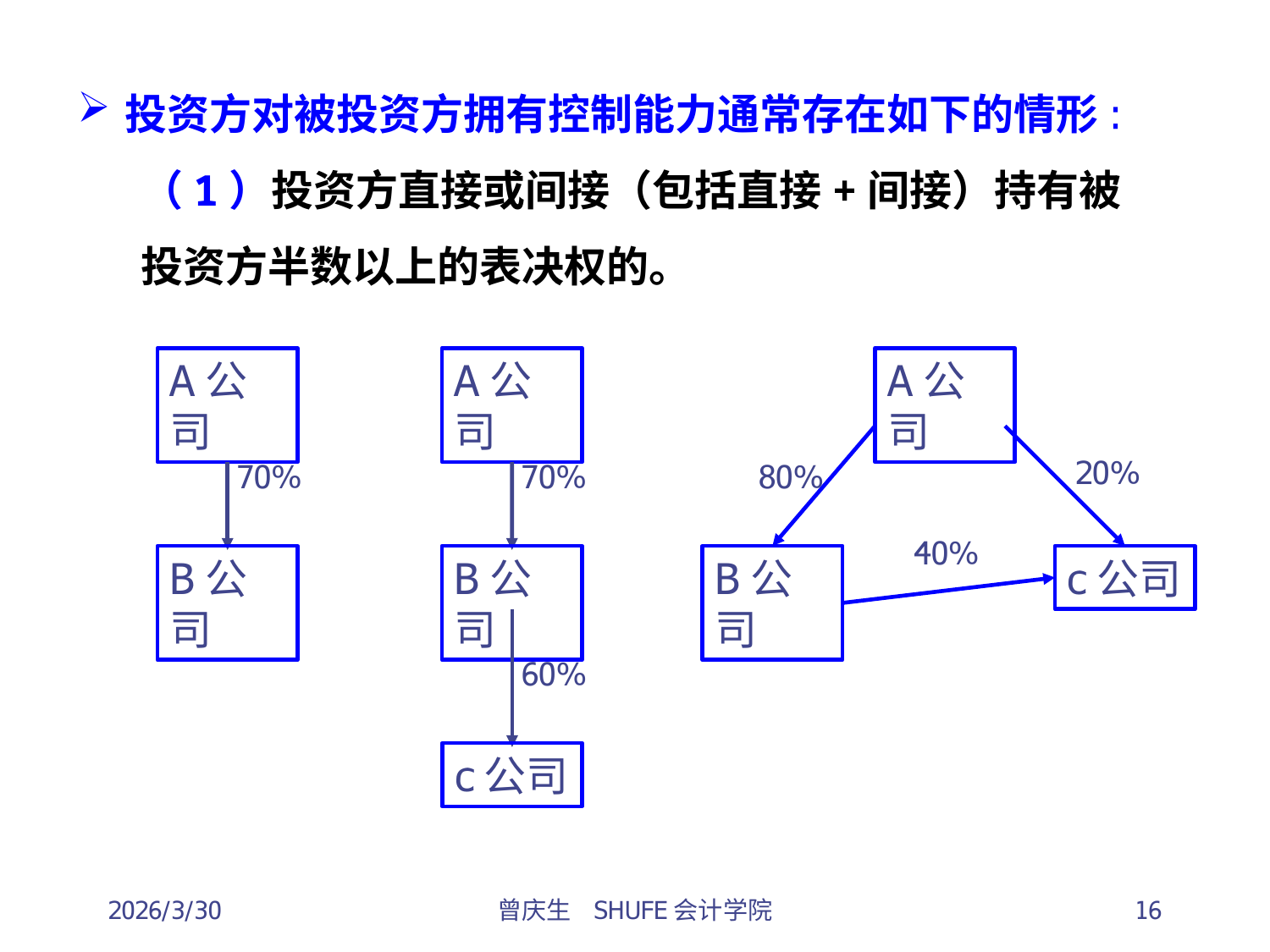

投资方对被投资方拥有控制能力通常存在如下的情形:
（1）投资方直接或间接（包括直接+间接）持有被投资方半数以上的表决权的。
A公司
70%
B公司
A公司
70%
B公司
60%
c公司
A公司
20%
80%
40%
B公司
c公司
2026/3/30
曾庆生   SHUFE会计学院
16